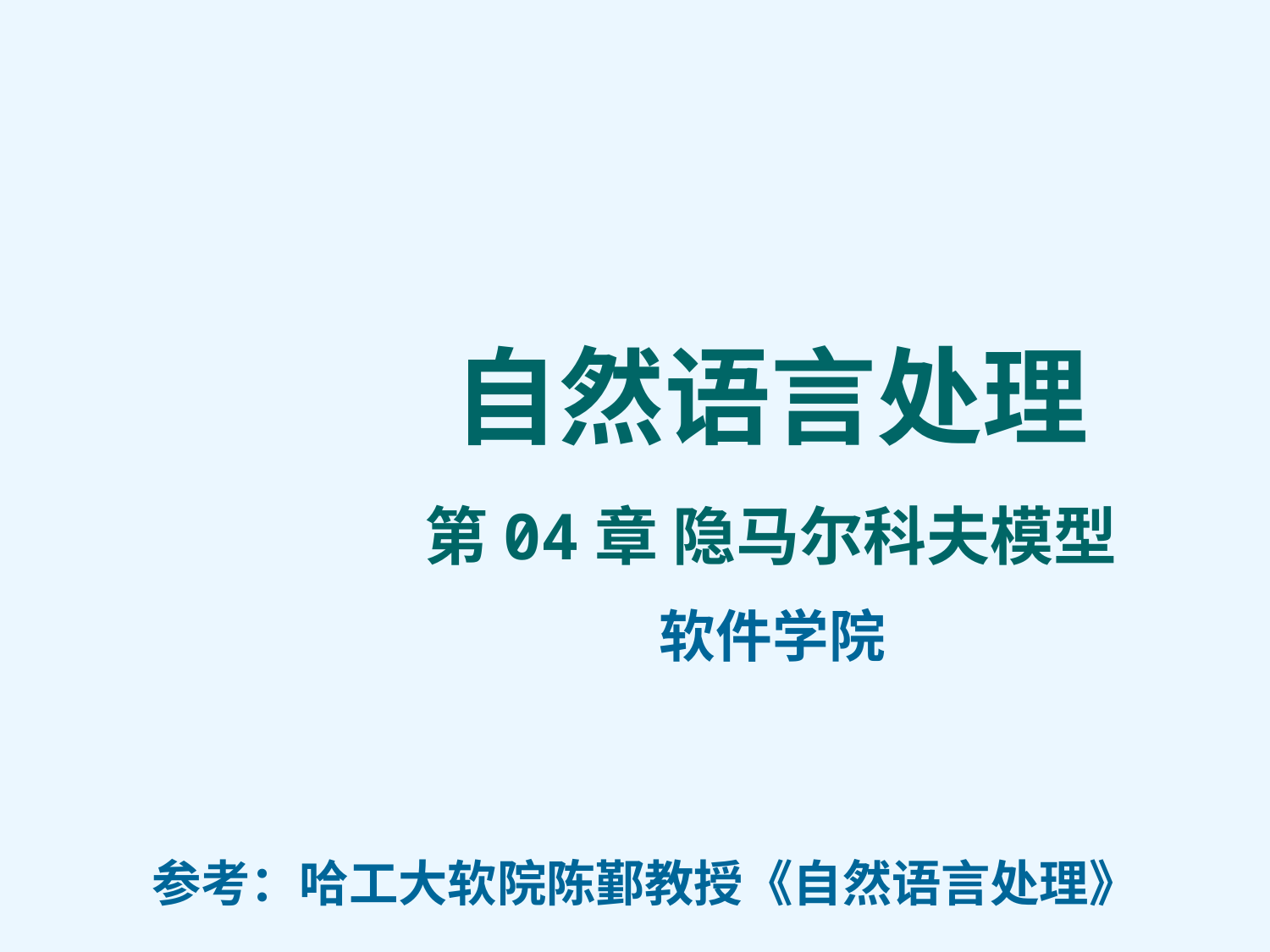

# 自然语言处理 第04章 隐马尔科夫模型
软件学院
参考：哈工大软院陈鄞教授《自然语言处理》